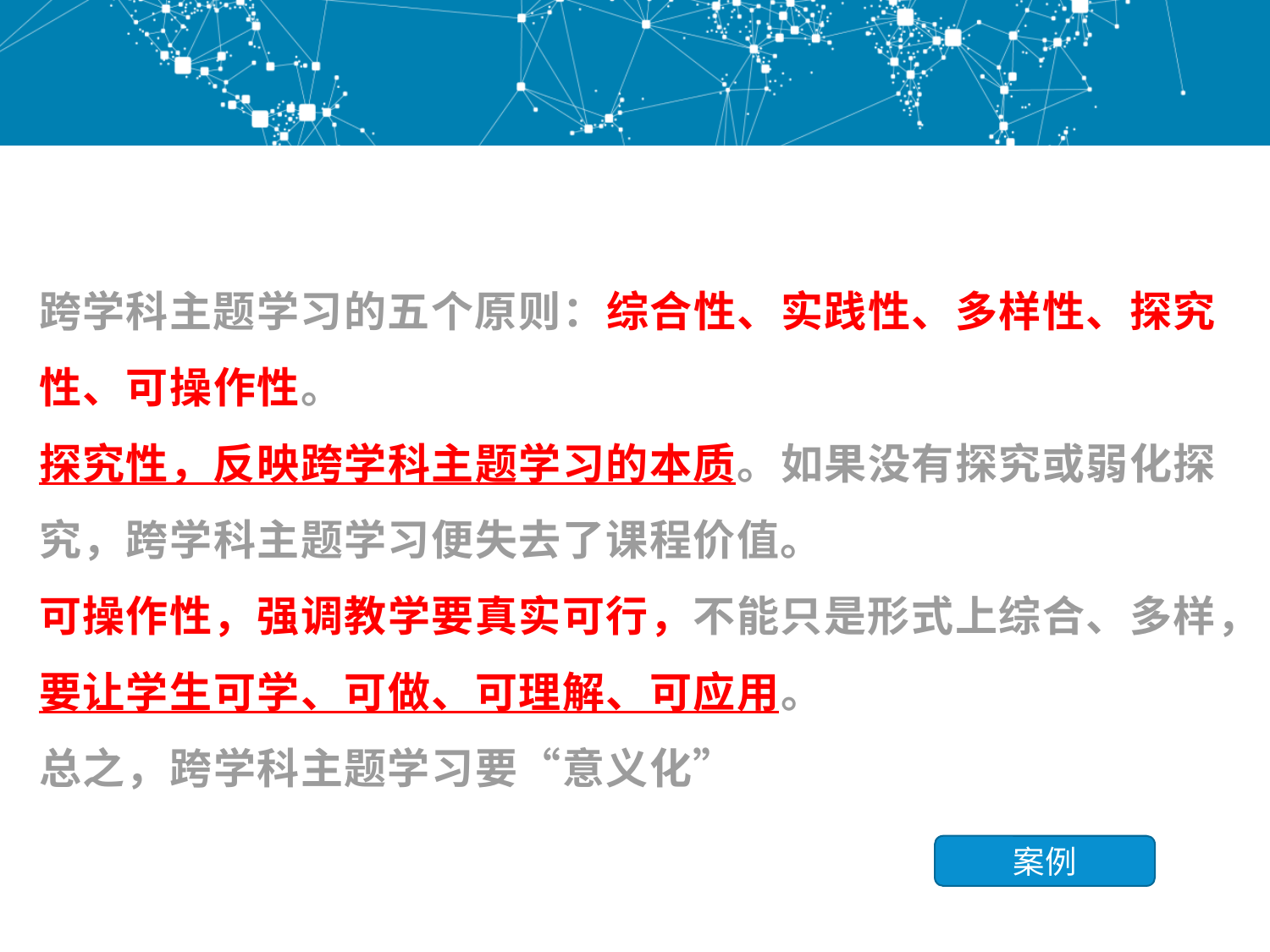

#

跨学科主题学习的五个原则：综合性、实践性、多样性、探究性、可操作性。
探究性，反映跨学科主题学习的本质。如果没有探究或弱化探究，跨学科主题学习便失去了课程价值。
可操作性，强调教学要真实可行，不能只是形式上综合、多样，要让学生可学、可做、可理解、可应用。
总之，跨学科主题学习要“意义化”
案例